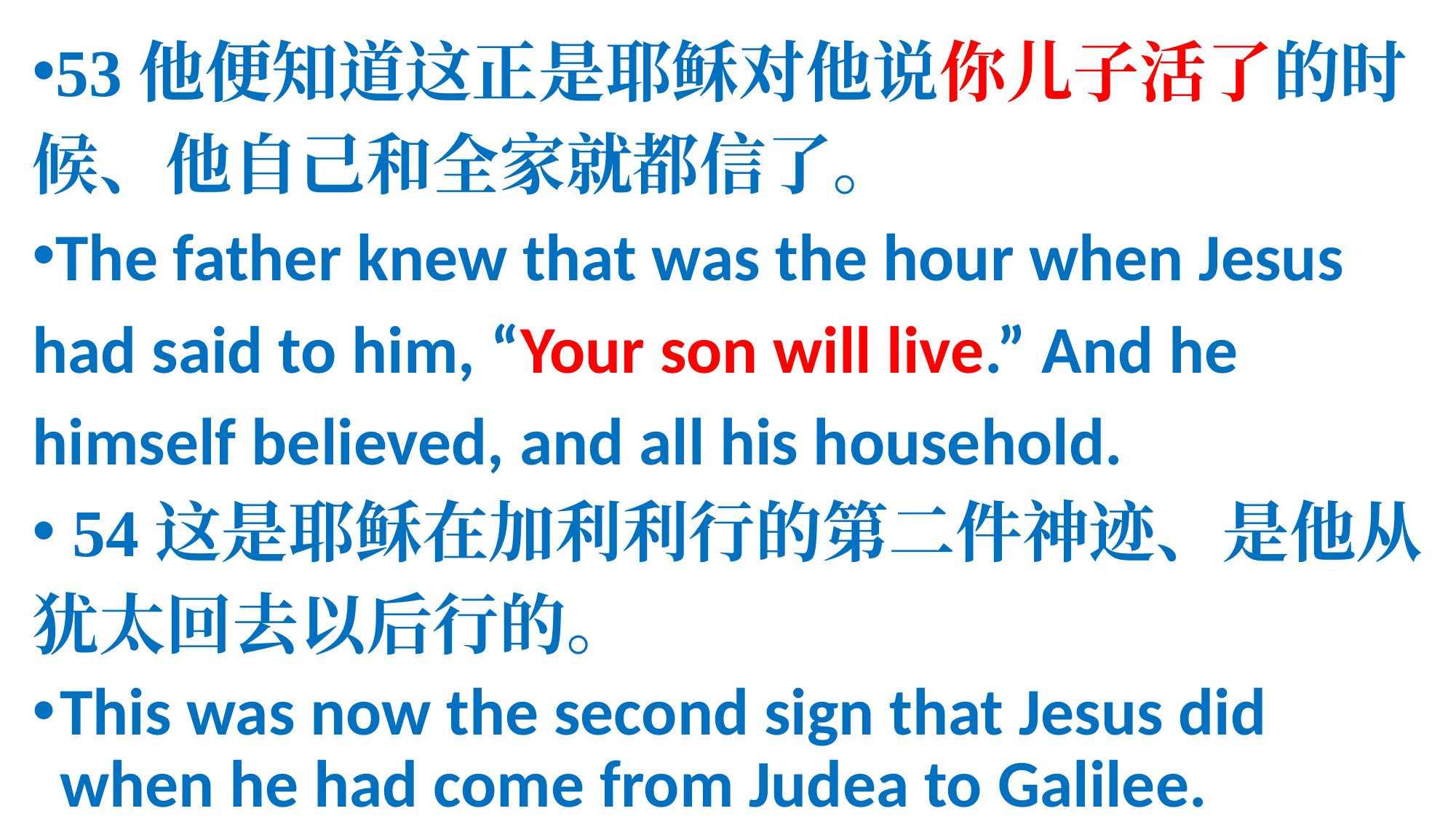

53他便知道这正是耶稣对他说你儿子活了的时候、他自己和全家就都信了。
The father knew that was the hour when Jesus had said to him, “Your son will live.” And he himself believed, and all his household.
 54这是耶稣在加利利行的第二件神迹、是他从犹太回去以后行的。
This was now the second sign that Jesus did when he had come from Judea to Galilee.